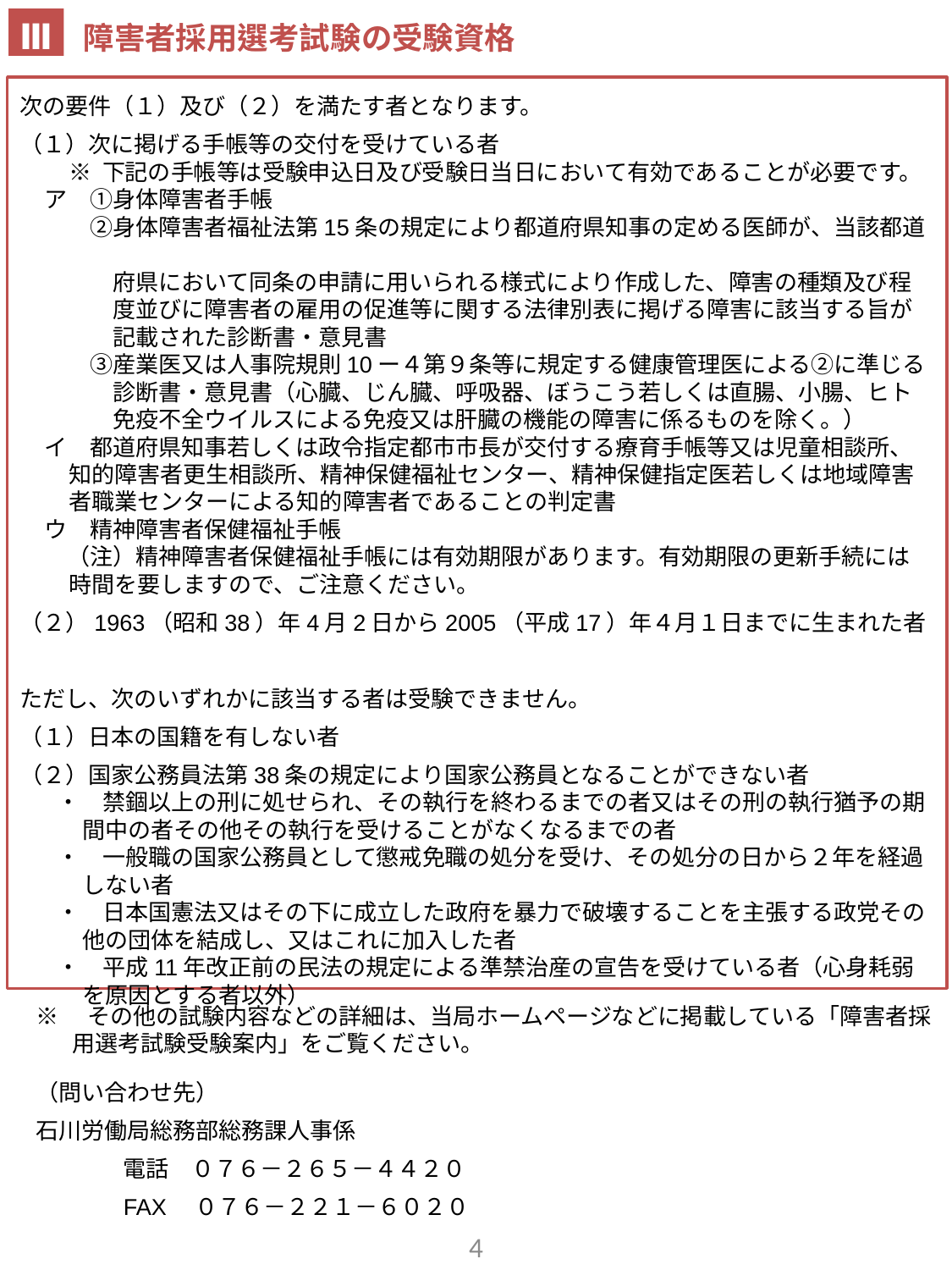

Ⅲ
障害者採用選考試験の受験資格
次の要件（１）及び（２）を満たす者となります。
（１）次に掲げる手帳等の交付を受けている者
※ 下記の手帳等は受験申込日及び受験日当日において有効であることが必要です。
ア　①身体障害者手帳
　　②身体障害者福祉法第15条の規定により都道府県知事の定める医師が、当該都道
　　　府県において同条の申請に用いられる様式により作成した、障害の種類及び程
　　　度並びに障害者の雇用の促進等に関する法律別表に掲げる障害に該当する旨が
　　　記載された診断書・意見書
　　③産業医又は人事院規則10ー４第９条等に規定する健康管理医による②に準じる
　　　診断書・意見書（心臓、じん臓、呼吸器、ぼうこう若しくは直腸、小腸、ヒト
　　　免疫不全ウイルスによる免疫又は肝臓の機能の障害に係るものを除く。）
イ　都道府県知事若しくは政令指定都市市長が交付する療育手帳等又は児童相談所、知的障害者更生相談所、精神保健福祉センター、精神保健指定医若しくは地域障害者職業センターによる知的障害者であることの判定書
ウ　精神障害者保健福祉手帳
　（注）精神障害者保健福祉手帳には有効期限があります。有効期限の更新手続には時間を要しますので、ご注意ください。
（２）1963（昭和38）年4月2日から2005（平成17）年４月１日までに生まれた者

ただし、次のいずれかに該当する者は受験できません。
（１）日本の国籍を有しない者
（２）国家公務員法第38条の規定により国家公務員となることができない者
・　禁錮以上の刑に処せられ、その執行を終わるまでの者又はその刑の執行猶予の期間中の者その他その執行を受けることがなくなるまでの者
・　一般職の国家公務員として懲戒免職の処分を受け、その処分の日から２年を経過しない者
・　日本国憲法又はその下に成立した政府を暴力で破壊することを主張する政党その他の団体を結成し、又はこれに加入した者
・　平成11年改正前の民法の規定による準禁治産の宣告を受けている者（心身耗弱を原因とする者以外）

※　その他の試験内容などの詳細は、当局ホームページなどに掲載している「障害者採用選考試験受験案内」をご覧ください。
（問い合わせ先）
石川労働局総務部総務課人事係
電話　０７６－２６５－４４２０
FAX　０７６－２２１－６０２０
4